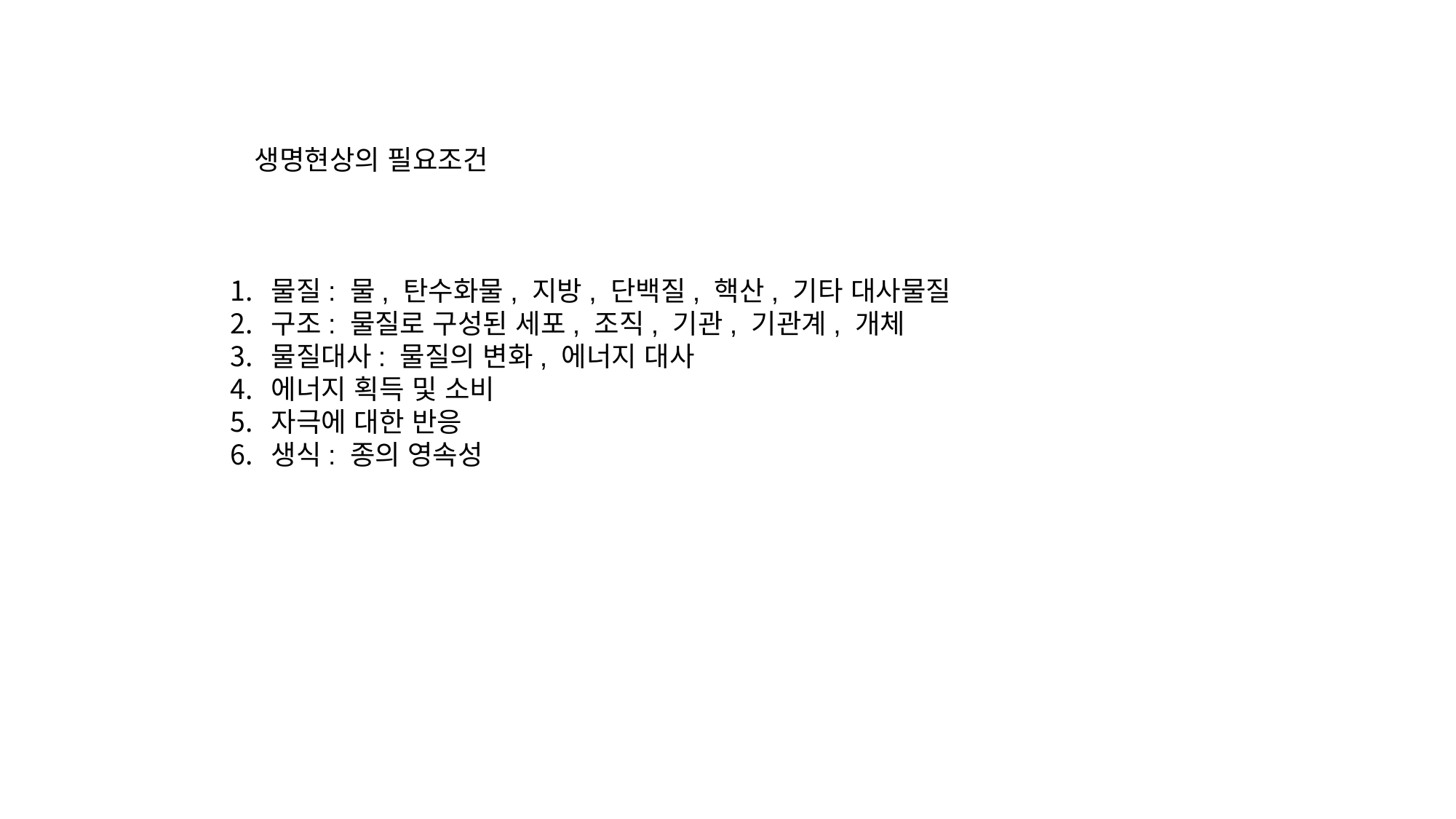

생명현상의 필요조건
물질: 물, 탄수화물, 지방, 단백질, 핵산, 기타 대사물질
구조: 물질로 구성된 세포, 조직, 기관, 기관계, 개체
물질대사: 물질의 변화, 에너지 대사
에너지 획득 및 소비
자극에 대한 반응
생식: 종의 영속성